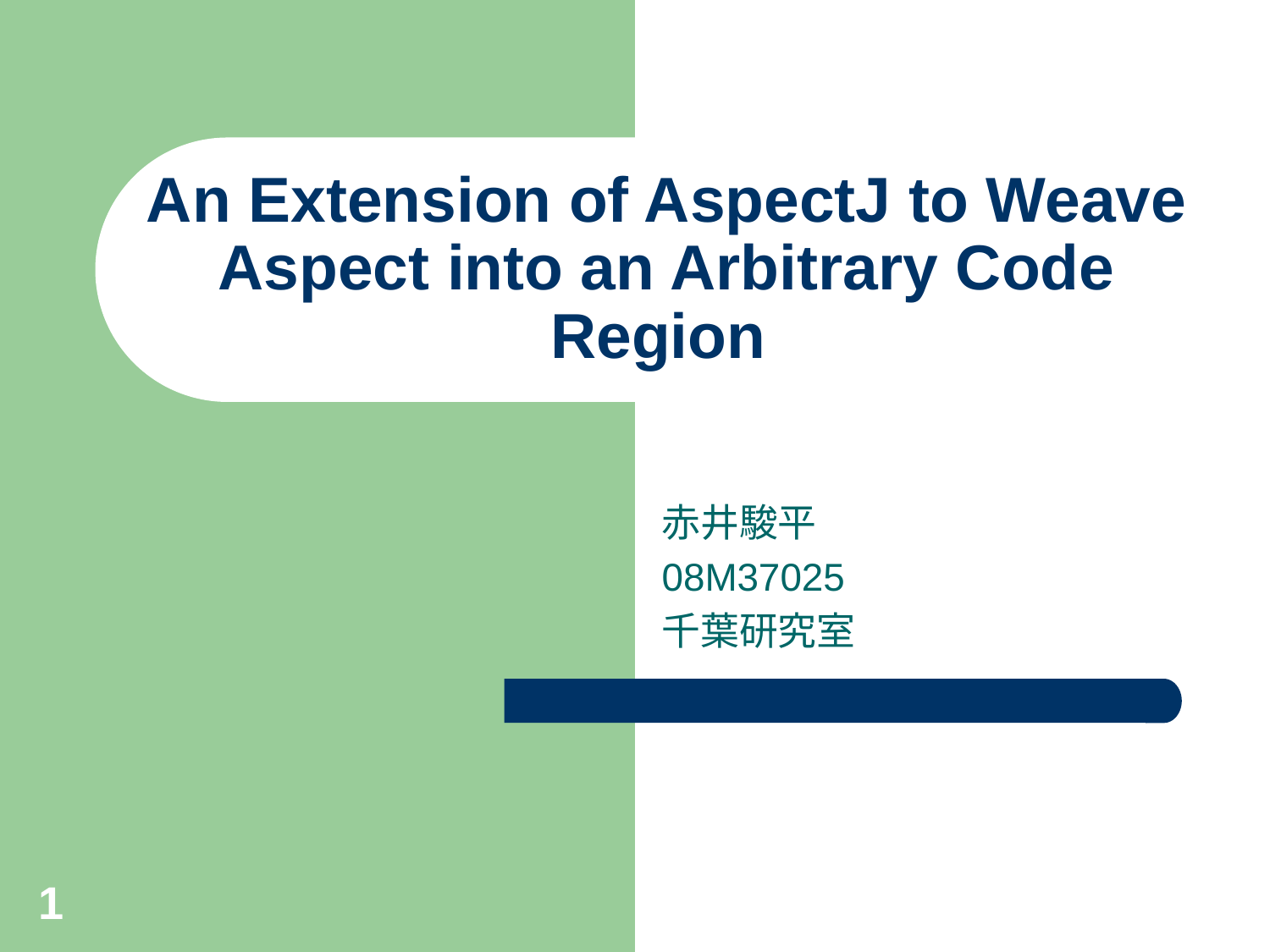

# An Extension of AspectJ to Weave Aspect into an Arbitrary Code Region
赤井駿平
08M37025
千葉研究室
1